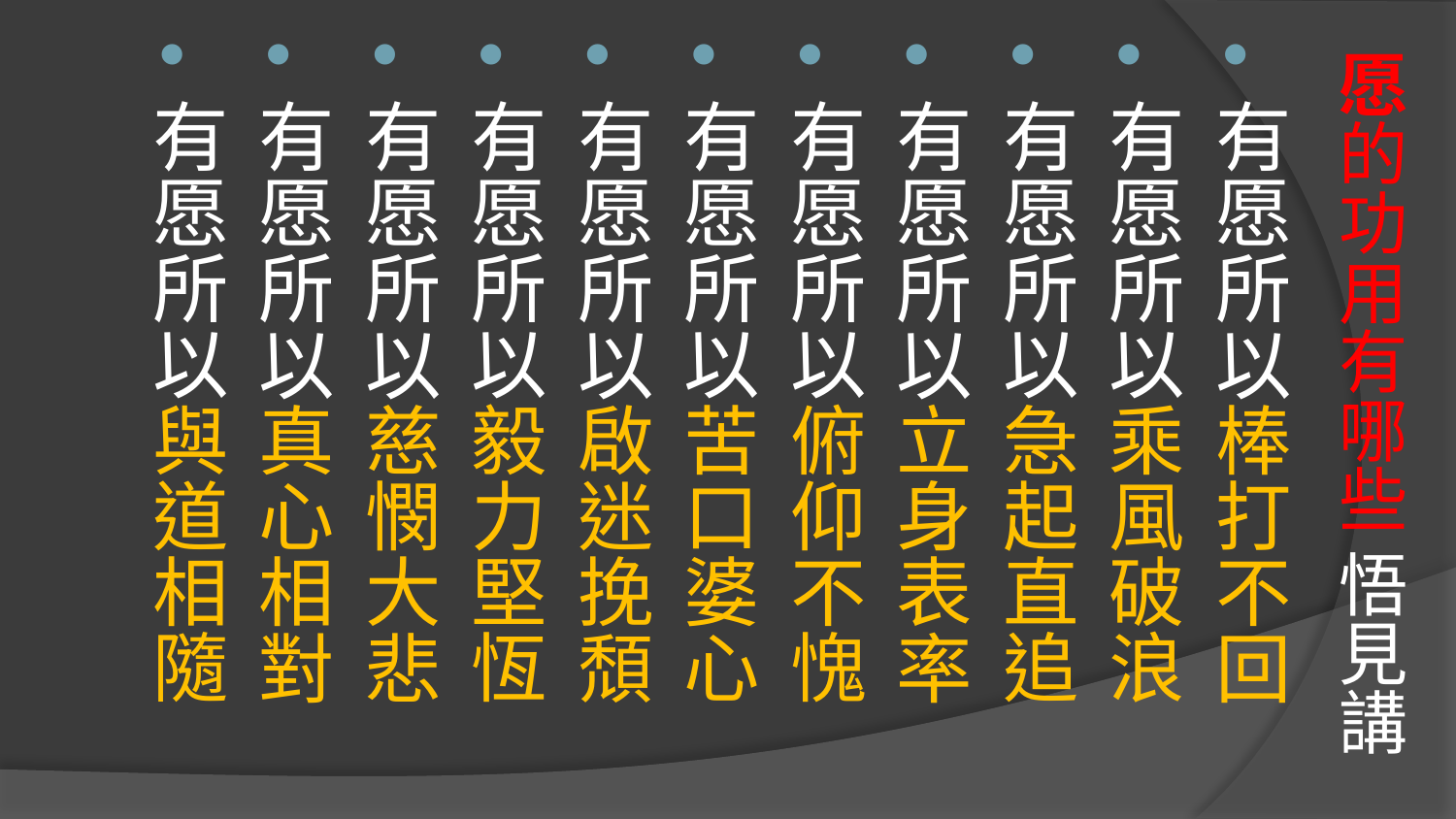

# 愿的功用有哪些 悟見講
有愿所以棒打不回
有愿所以乘風破浪
有愿所以急起直追
有愿所以立身表率
有愿所以俯仰不愧
有愿所以苦口婆心
有愿所以啟迷挽頹
有愿所以毅力堅恆
有愿所以慈憫大悲
有愿所以真心相對
有愿所以與道相隨